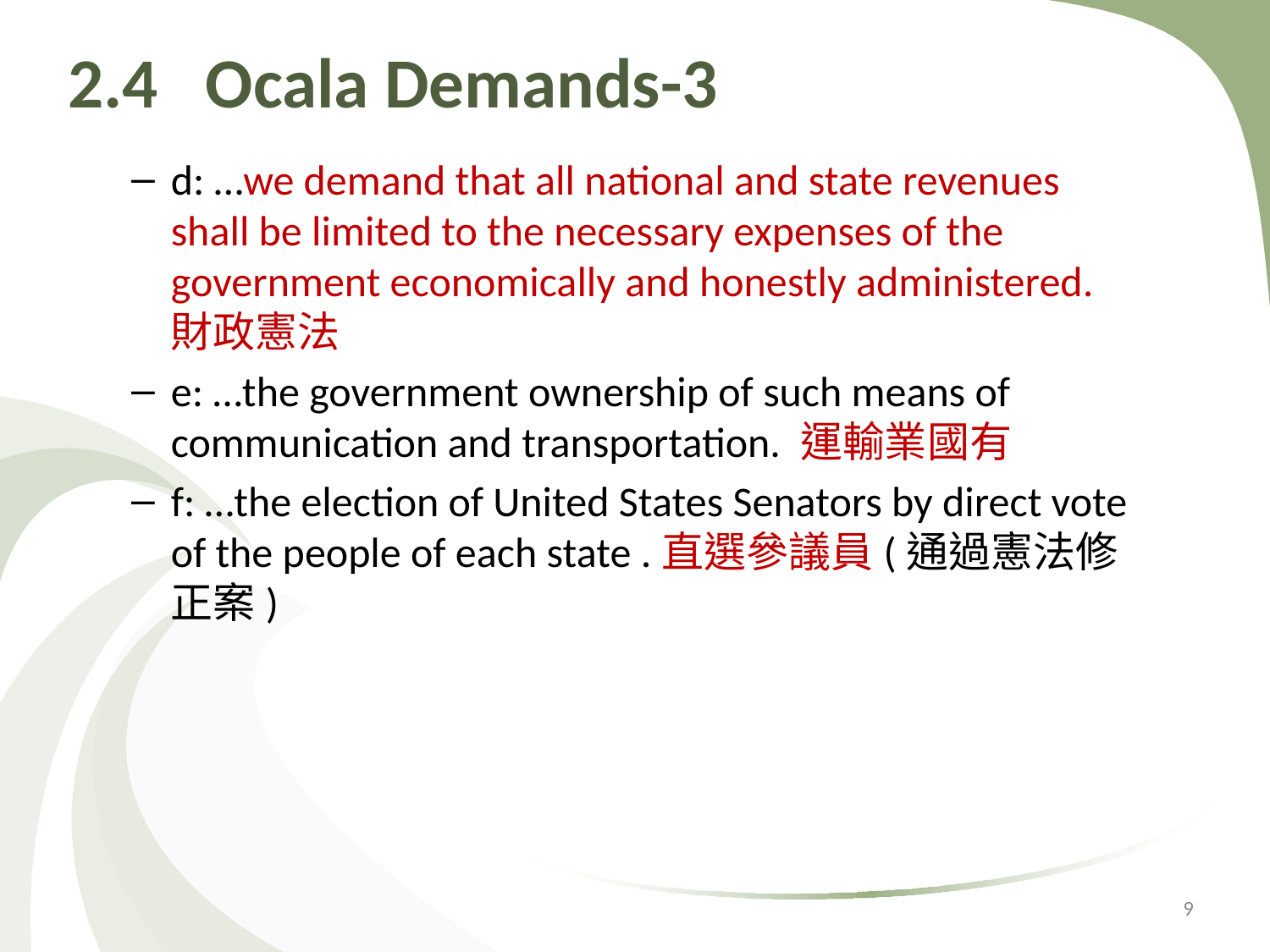

# 2.4   Ocala Demands-3
d: …we demand that all national and state revenues shall be limited to the necessary expenses of the government economically and honestly administered.  財政憲法
e: …the government ownership of such means of communication and transportation. 運輸業國有
f: …the election of United States Senators by direct vote of the people of each state .直選參議員(通過憲法修正案)
9